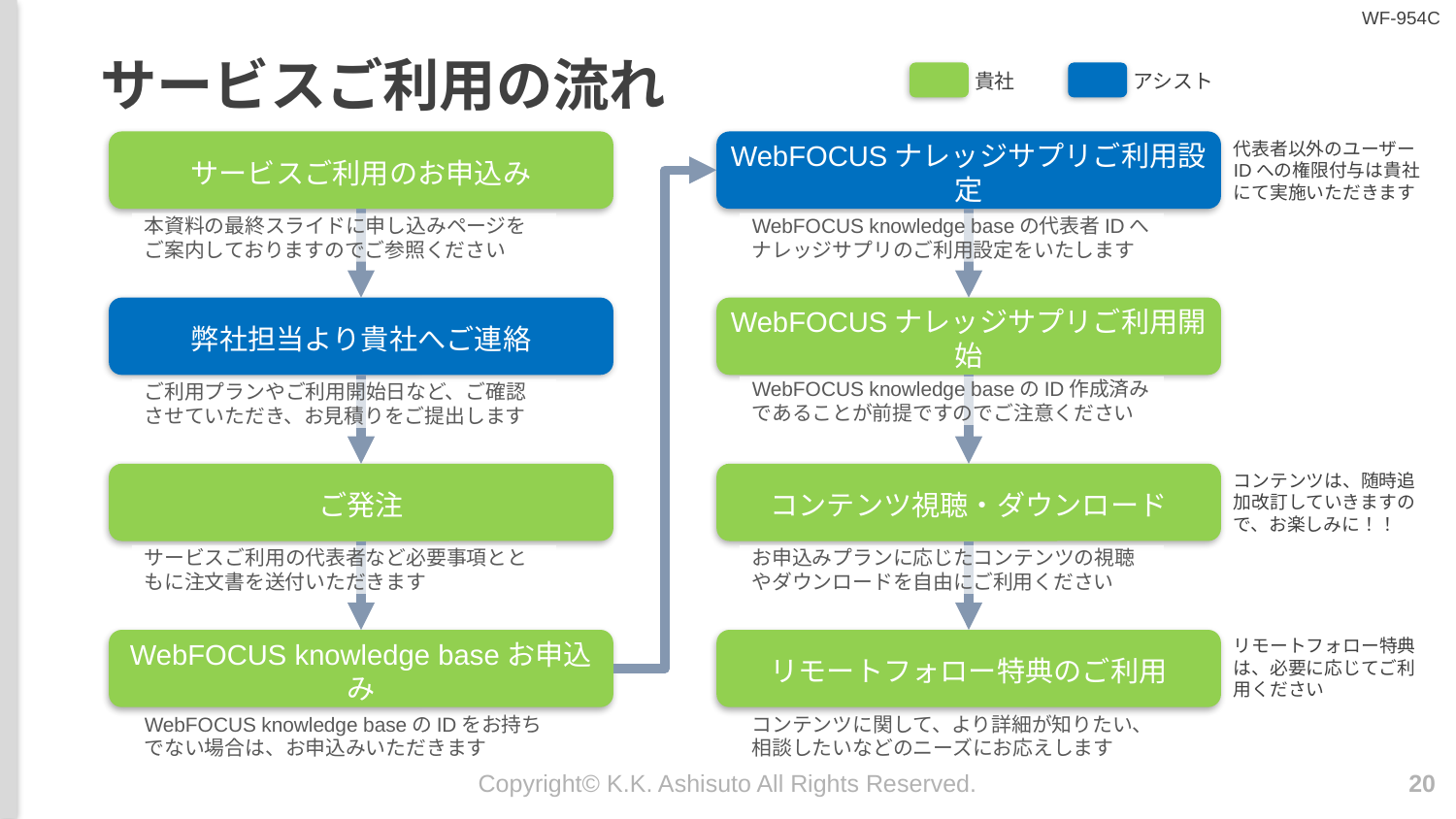

# サービスご利用の流れ

貴社
アシスト
代表者以外のユーザーIDへの権限付与は貴社にて実施いただきます
サービスご利用のお申込み
WebFOCUSナレッジサプリご利用設定
本資料の最終スライドに申し込みページをご案内しておりますのでご参照ください
WebFOCUS knowledge baseの代表者IDへナレッジサプリのご利用設定をいたします
弊社担当より貴社へご連絡
WebFOCUSナレッジサプリご利用開始
WebFOCUS knowledge baseのID作成済みであることが前提ですのでご注意ください
ご利用プランやご利用開始日など、ご確認させていただき、お見積りをご提出します
コンテンツは、随時追加改訂していきますので、お楽しみに！！
ご発注
コンテンツ視聴・ダウンロード
サービスご利用の代表者など必要事項とともに注文書を送付いただきます
お申込みプランに応じたコンテンツの視聴やダウンロードを自由にご利用ください
リモートフォロー特典は、必要に応じてご利用ください
WebFOCUS knowledge baseお申込み
リモートフォロー特典のご利用
WebFOCUS knowledge baseのIDをお持ちでない場合は、お申込みいただきます
コンテンツに関して、より詳細が知りたい、相談したいなどのニーズにお応えします
Copyright© K.K. Ashisuto All Rights Reserved.
20